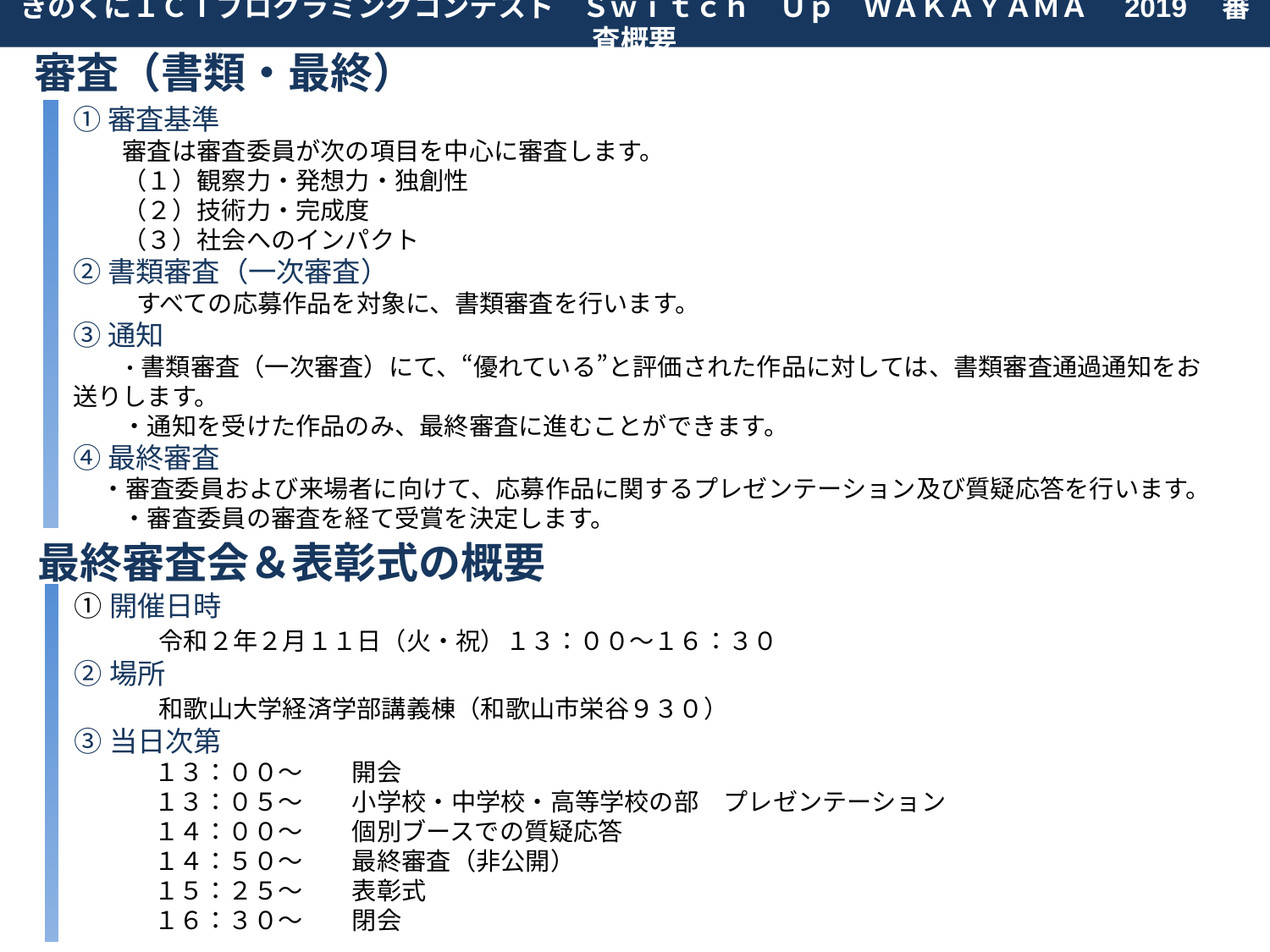

きのくにＩＣＴプログラミングコンテスト　Ｓｗｉｔｃｈ　Ｕｐ　ＷＡＫＡＹＡＭＡ　2019　審査概要
審査（書類・最終）
①審査基準
　　審査は審査委員が次の項目を中心に審査します。
　　（１）観察力・発想力・独創性
　　（２）技術力・完成度
　　（３）社会へのインパクト
②書類審査（一次審査）
　　　すべての応募作品を対象に、書類審査を行います。
③通知
　　 ・書類審査（一次審査）にて、“優れている”と評価された作品に対しては、書類審査通過通知をお送りします。
　　・通知を受けた作品のみ、最終審査に進むことができます。
④最終審査
    ・審査委員および来場者に向けて、応募作品に関するプレゼンテーション及び質疑応答を行います。
　　・審査委員の審査を経て受賞を決定します。

最終審査会＆表彰式の概要
①開催日時
　　　令和２年２月１１日（火・祝）１３：００～１６：３０
②場所
　　　和歌山大学経済学部講義棟（和歌山市栄谷９３０）
③当日次第
　　　 １３：００～　　開会
　　　 １３：０５～　　小学校・中学校・高等学校の部　プレゼンテーション
　　　 １４：００～　　個別ブースでの質疑応答
　　　 １４：５０～　　最終審査（非公開）
　　　 １５：２５～　　表彰式
　　　 １６：３０～　　閉会